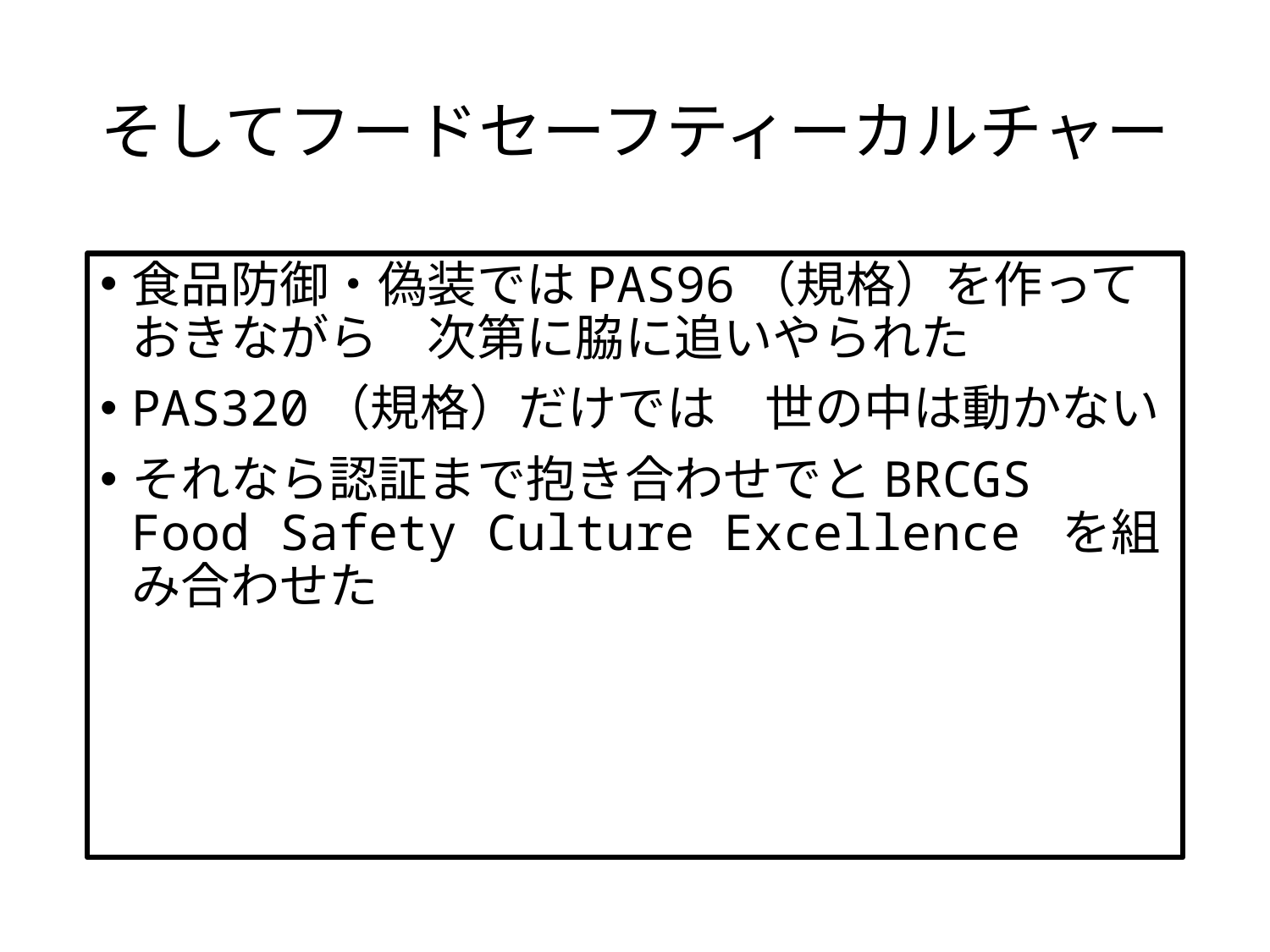

そしてフードセーフティーカルチャー
食品防御・偽装ではPAS96（規格）を作っておきながら　次第に脇に追いやられた
PAS320（規格）だけでは　世の中は動かない
それなら認証まで抱き合わせでとBRCGS Food Safety Culture Excellence を組み合わせた